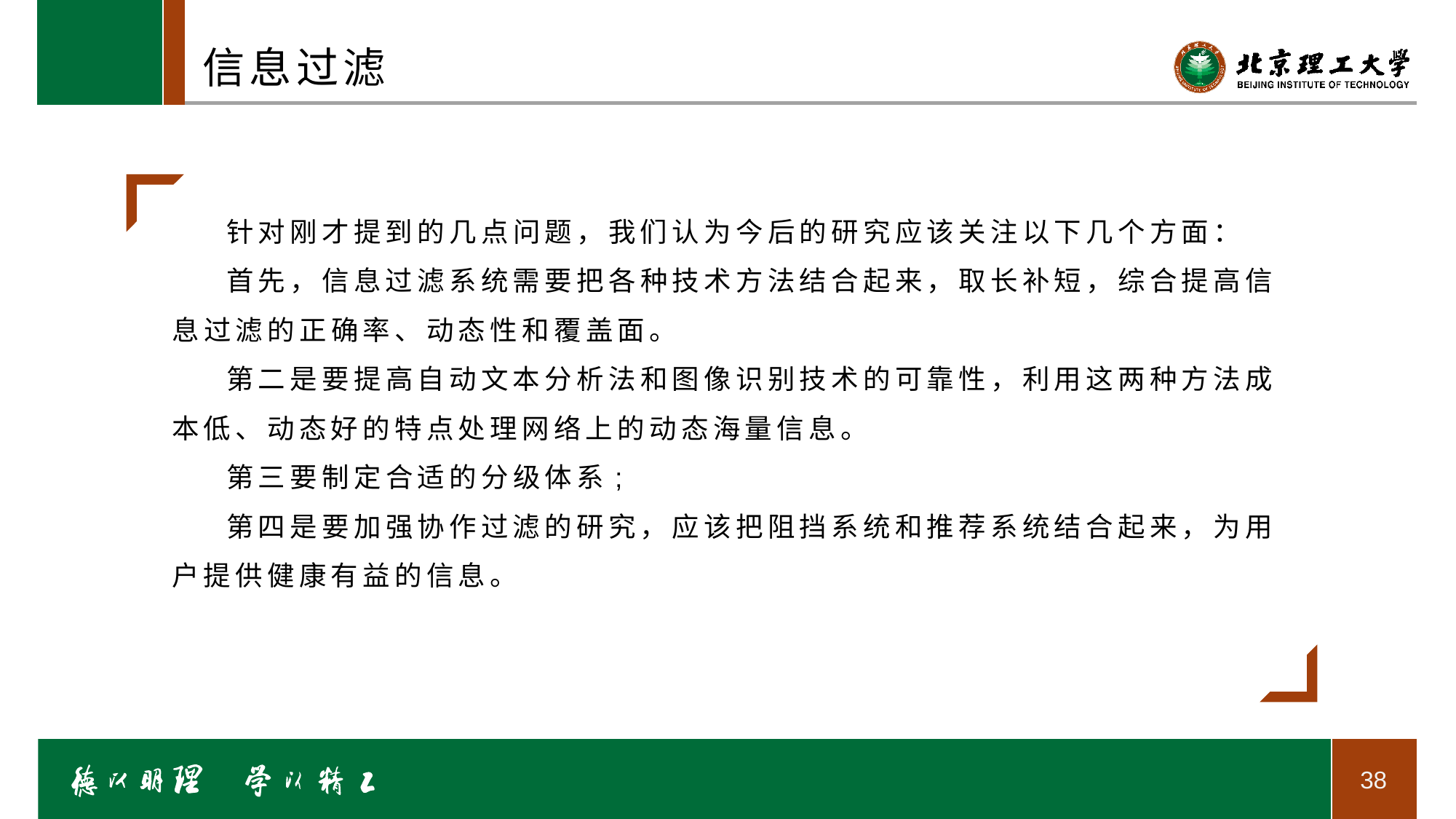

# 信息过滤

针对刚才提到的几点问题，我们认为今后的研究应该关注以下几个方面：
首先，信息过滤系统需要把各种技术方法结合起来，取长补短，综合提高信息过滤的正确率、动态性和覆盖面。
第二是要提高自动文本分析法和图像识别技术的可靠性，利用这两种方法成本低、动态好的特点处理网络上的动态海量信息。
第三要制定合适的分级体系;
第四是要加强协作过滤的研究，应该把阻挡系统和推荐系统结合起来，为用户提供健康有益的信息。